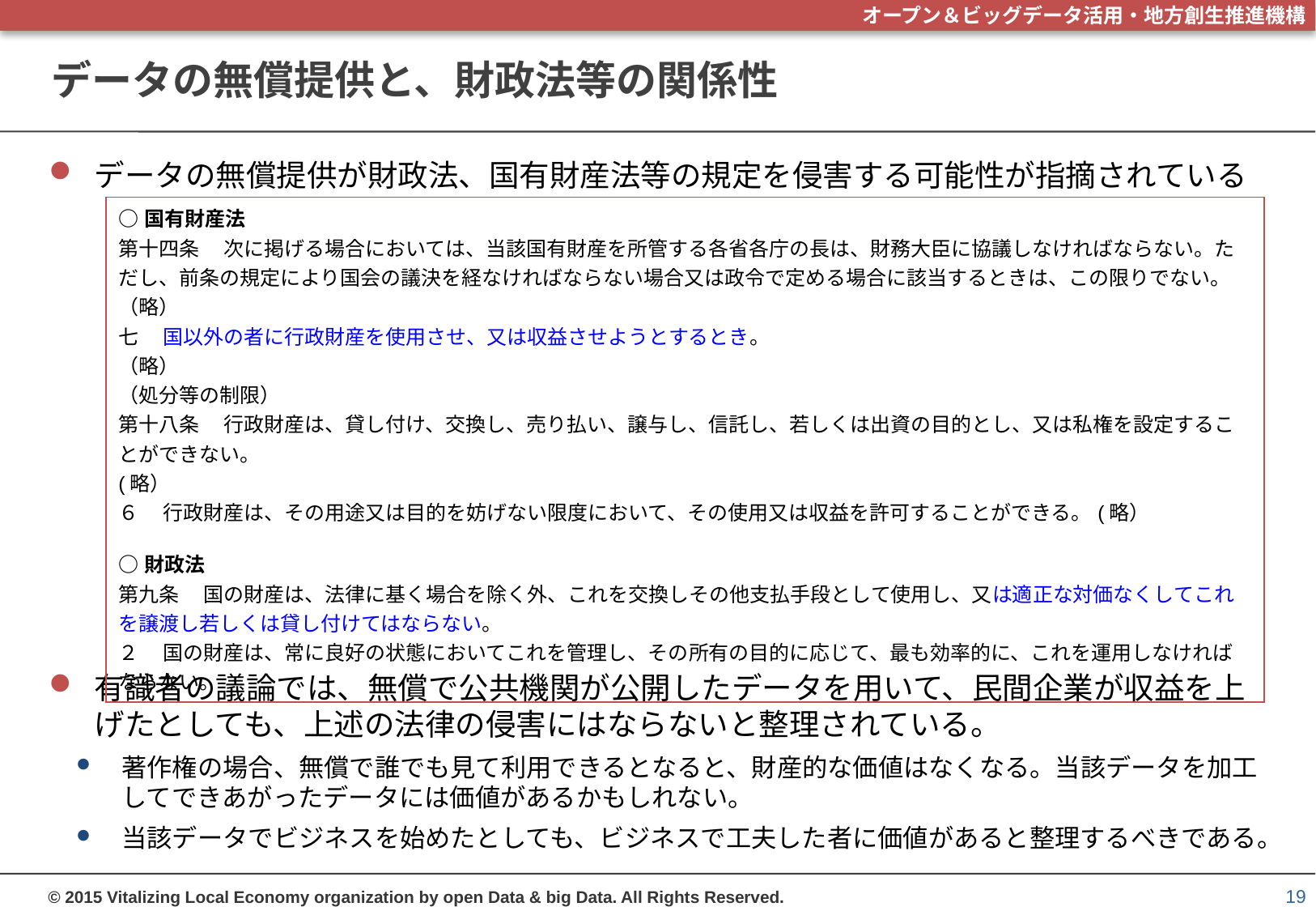

# データの無償提供と、財政法等の関係性
データの無償提供が財政法、国有財産法等の規定を侵害する可能性が指摘されている

有識者の議論では、無償で公共機関が公開したデータを用いて、民間企業が収益を上げたとしても、上述の法律の侵害にはならないと整理されている。
著作権の場合、無償で誰でも見て利用できるとなると、財産的な価値はなくなる。当該データを加工してできあがったデータには価値があるかもしれない。
当該データでビジネスを始めたとしても、ビジネスで工夫した者に価値があると整理するべきである。

| ○国有財産法 第十四条 　次に掲げる場合においては、当該国有財産を所管する各省各庁の長は、財務大臣に協議しなければならない。ただし、前条の規定により国会の議決を経なければならない場合又は政令で定める場合に該当するときは、この限りでない。 （略） 七 　国以外の者に行政財産を使用させ、又は収益させようとするとき。 （略） （処分等の制限） 第十八条 　行政財産は、貸し付け、交換し、売り払い、譲与し、信託し、若しくは出資の目的とし、又は私権を設定することができない。 (略） ６ 　行政財産は、その用途又は目的を妨げない限度において、その使用又は収益を許可することができる。(略） ○財政法 第九条 　国の財産は、法律に基く場合を除く外、これを交換しその他支払手段として使用し、又は適正な対価なくしてこれを譲渡し若しくは貸し付けてはならない。 ２ 　国の財産は、常に良好の状態においてこれを管理し、その所有の目的に応じて、最も効率的に、これを運用しなければならない。 |
| --- |
19